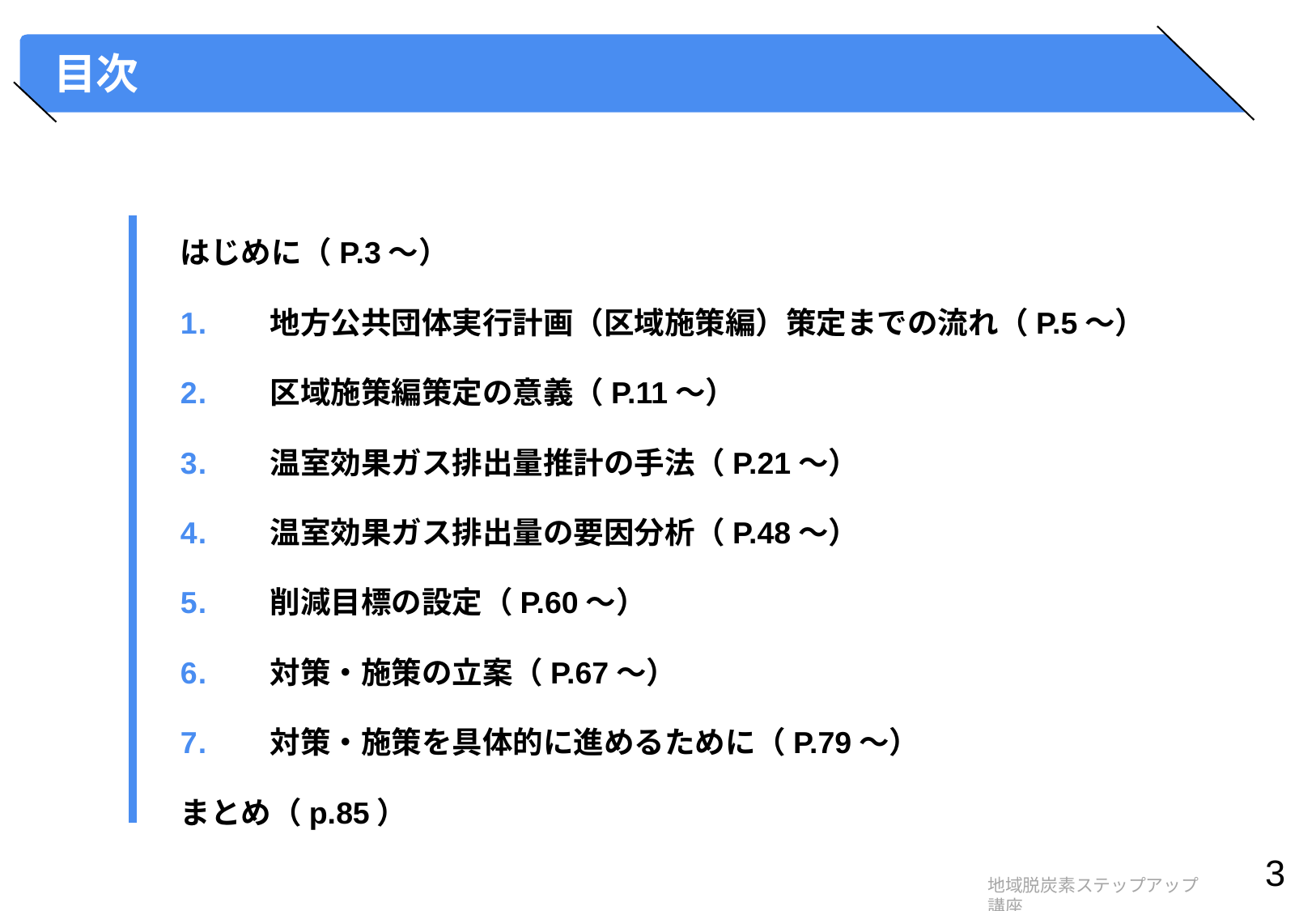

# 目次
はじめに（P.3～）
地方公共団体実行計画（区域施策編）策定までの流れ（P.5～）
区域施策編策定の意義（P.11～）
温室効果ガス排出量推計の手法（P.21～）
温室効果ガス排出量の要因分析（P.48～）
削減目標の設定（P.60～）
対策・施策の立案（P.67～）
対策・施策を具体的に進めるために（P.79～）
まとめ（p.85）